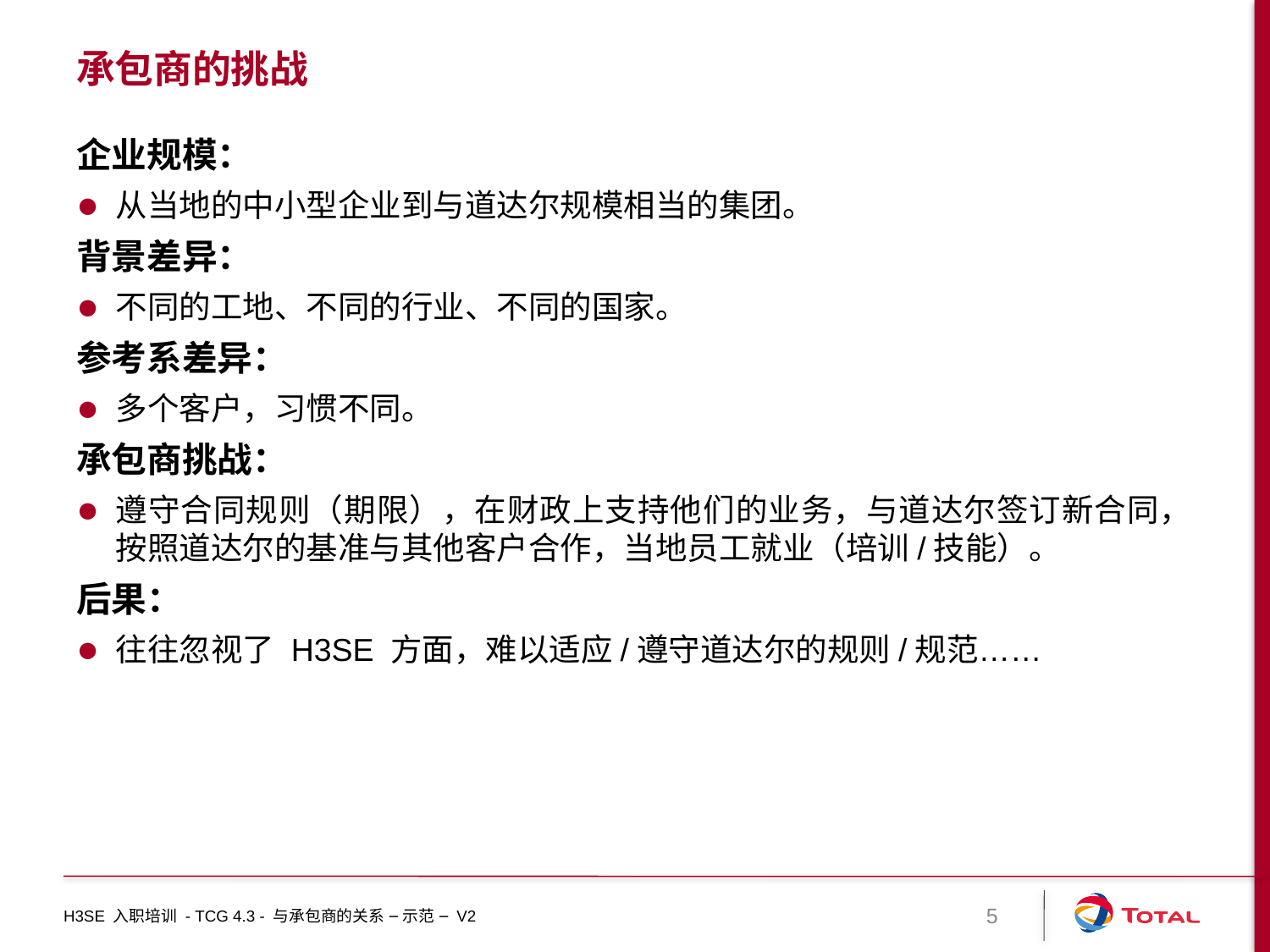

# 承包商的挑战
企业规模：
从当地的中小型企业到与道达尔规模相当的集团。
背景差异：
不同的工地、不同的行业、不同的国家。
参考系差异：
多个客户，习惯不同。
承包商挑战：
遵守合同规则（期限），在财政上支持他们的业务，与道达尔签订新合同，按照道达尔的基准与其他客户合作，当地员工就业（培训/技能）。
后果：
往往忽视了 H3SE 方面，难以适应/遵守道达尔的规则/规范……
H3SE 入职培训 - TCG 4.3 - 与承包商的关系 – 示范 – V2
5